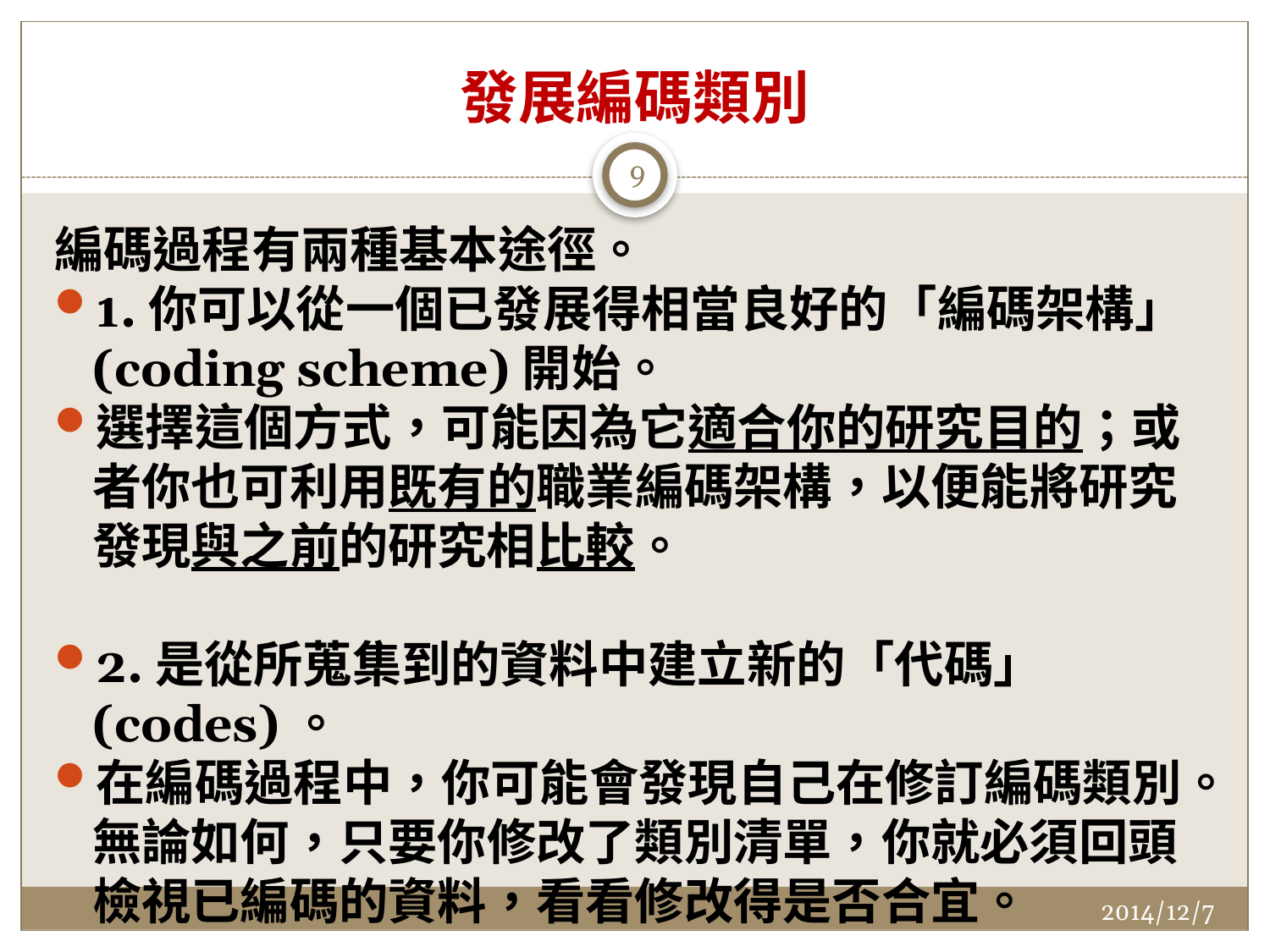

# 發展編碼類別
9
編碼過程有兩種基本途徑。
1.你可以從一個已發展得相當良好的「編碼架構」(coding scheme)開始。
選擇這個方式，可能因為它適合你的研究目的；或者你也可利用既有的職業編碼架構，以便能將研究發現與之前的研究相比較。

2.是從所蒐集到的資料中建立新的「代碼」(codes)。
在編碼過程中，你可能會發現自己在修訂編碼類別。無論如何，只要你修改了類別清單，你就必須回頭檢視已編碼的資料，看看修改得是否合宜。
2014/12/7